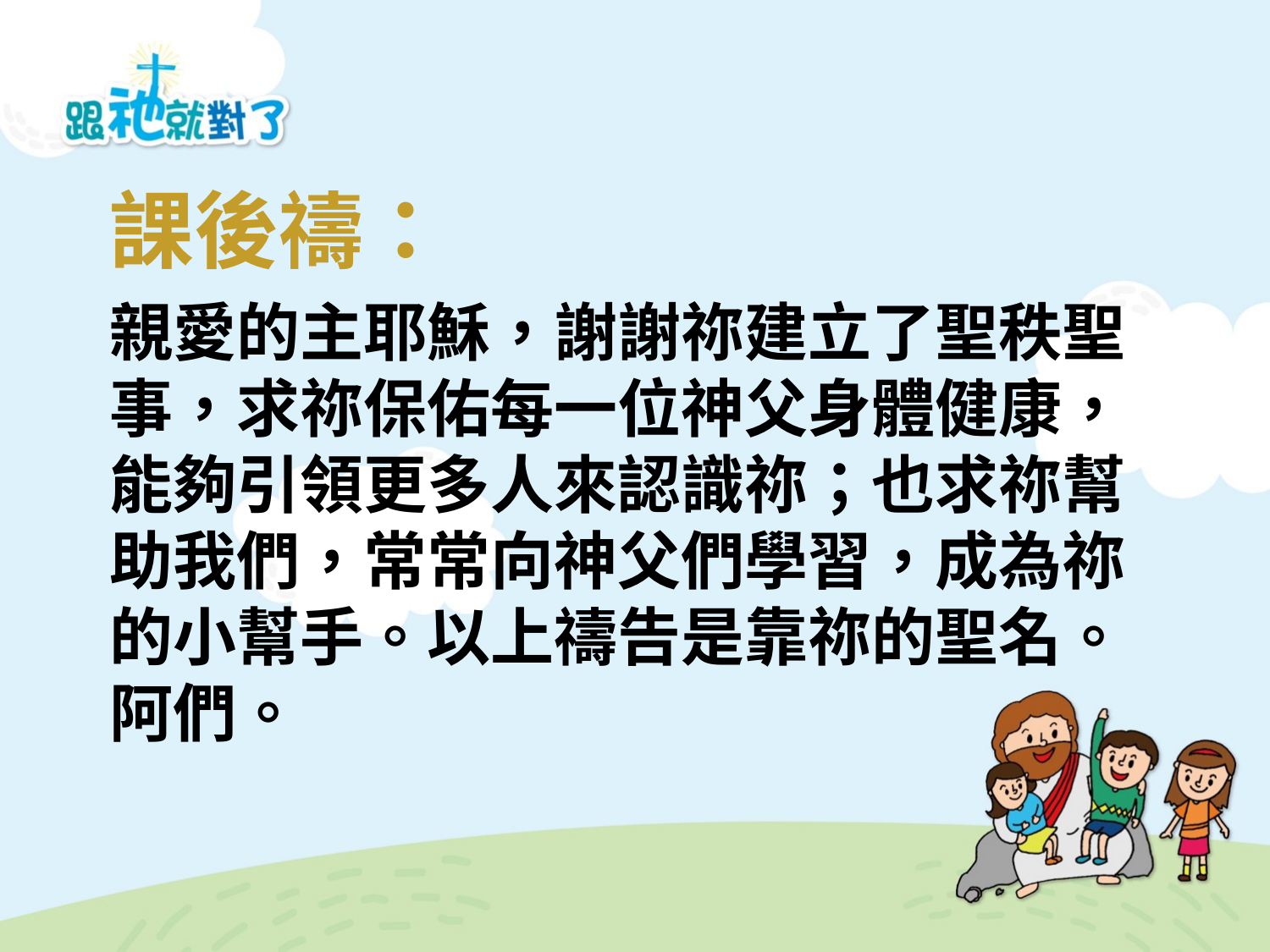

課後禱：
親愛的主耶穌，謝謝祢建立了聖秩聖事，求祢保佑每一位神父身體健康，能夠引領更多人來認識祢；也求祢幫助我們，常常向神父們學習，成為祢的小幫手。以上禱告是靠祢的聖名。阿們。